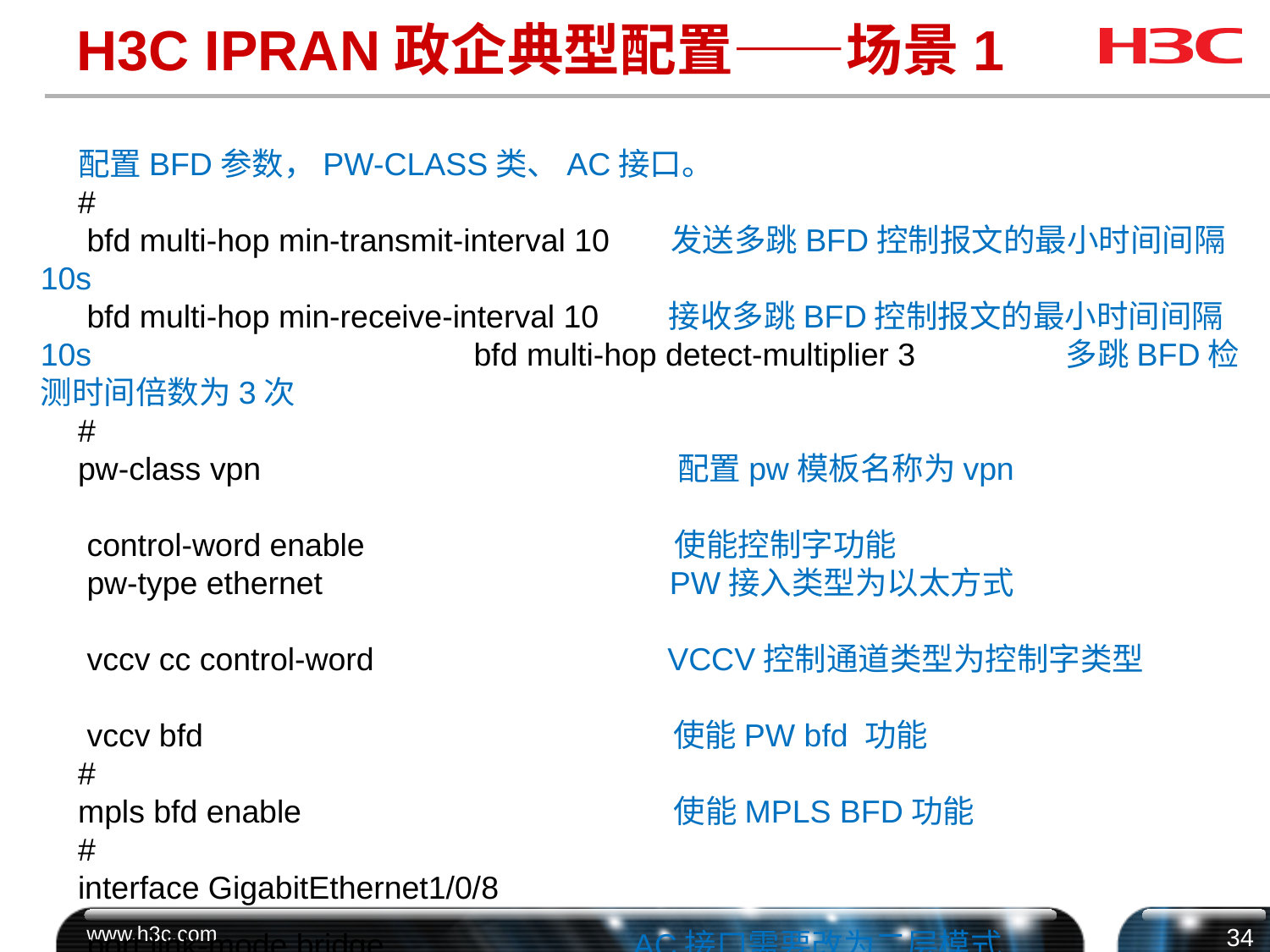

# H3C IPRAN政企典型配置——场景1
配置BFD参数，PW-CLASS类、AC接口。
#
 bfd multi-hop min-transmit-interval 10      发送多跳BFD控制报文的最小时间间隔10s
 bfd multi-hop min-receive-interval 10       接收多跳BFD控制报文的最小时间间隔10s                                           bfd multi-hop detect-multiplier 3                多跳BFD检测时间倍数为3次
#
pw-class vpn                                              配置pw模板名称为vpn
 control-word enable                                  使能控制字功能
 pw-type ethernet                                       PW接入类型为以太方式
 vccv cc control-word                                 VCCV控制通道类型为控制字类型
 vccv bfd                                                    使能PW bfd 功能
#
mpls bfd enable                                         使能MPLS BFD功能
#
interface GigabitEthernet1/0/8
 port link-mode bridge                            AC接口需要改为二层模式
 service-instance 1                                创建服务实例1
  encapsulation default                          封装类型为默认即允许所有VLAN